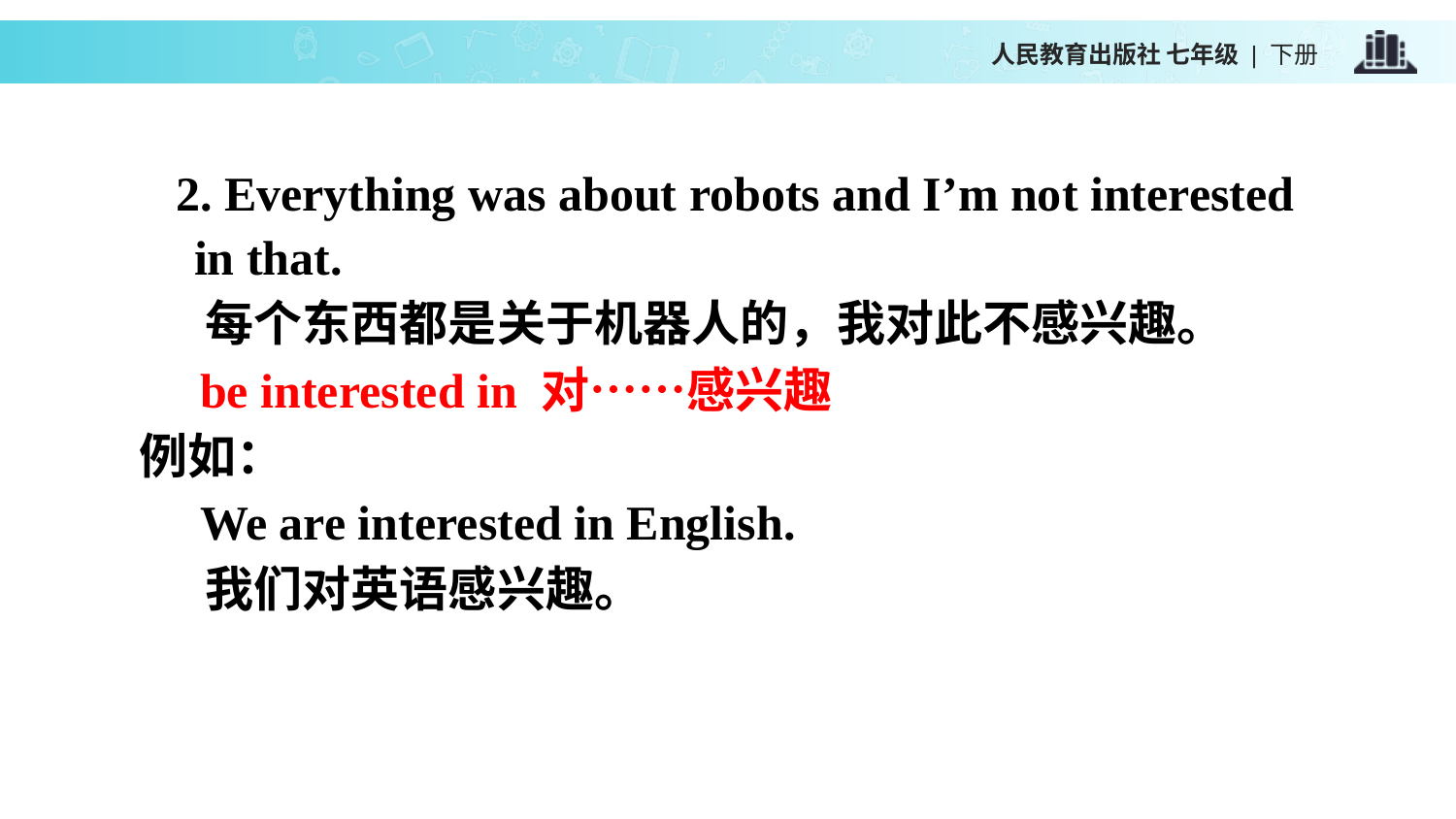

2. Everything was about robots and I’m not interested in that.
     每个东西都是关于机器人的，我对此不感兴趣。
     be interested in 对……感兴趣
例如：
     We are interested in English.
     我们对英语感兴趣。